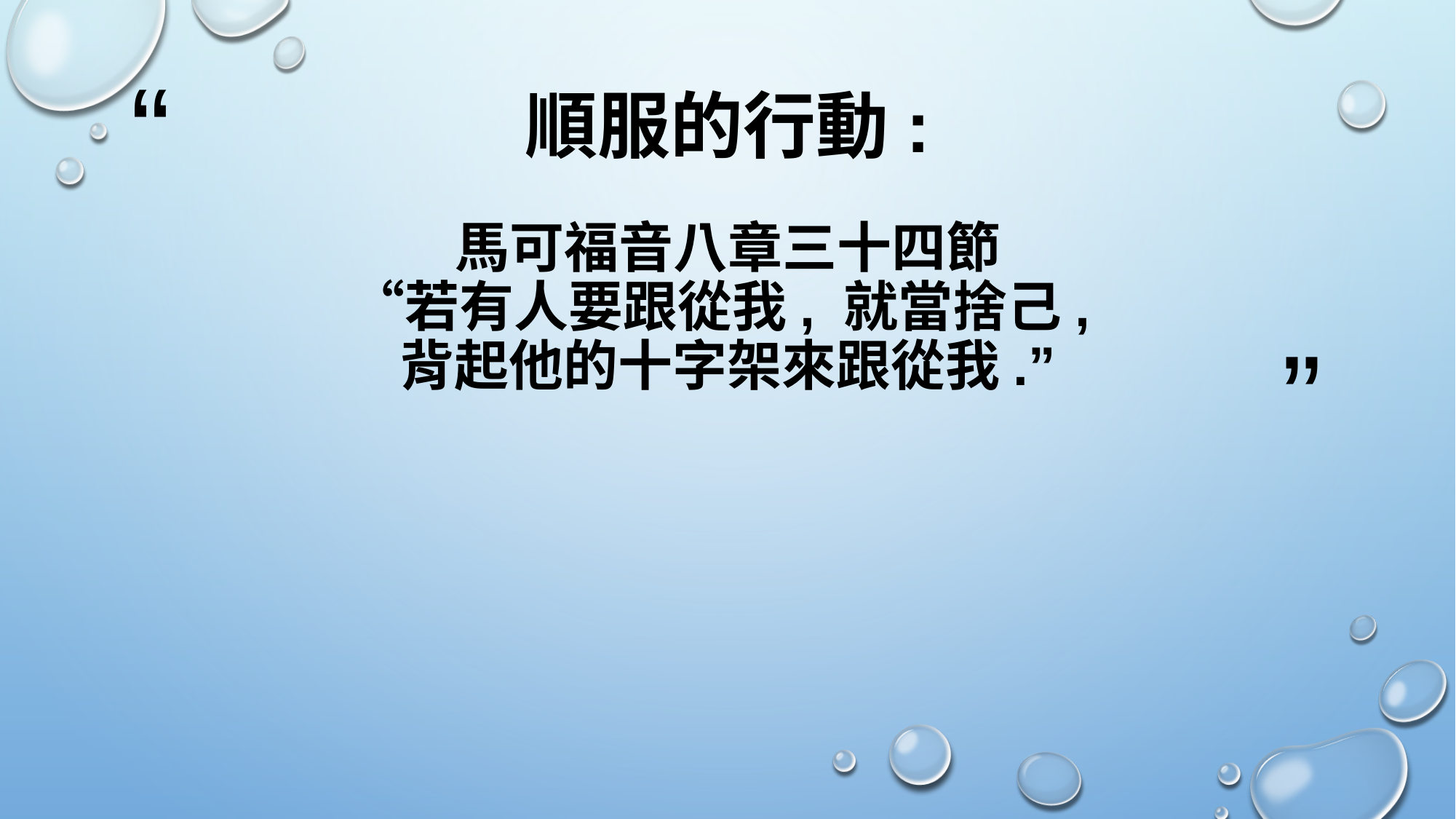

# 順服的行動: 馬可福音八章三十四節 “若有人要跟從我, 就當捨己, 背起他的十字架來跟從我.”